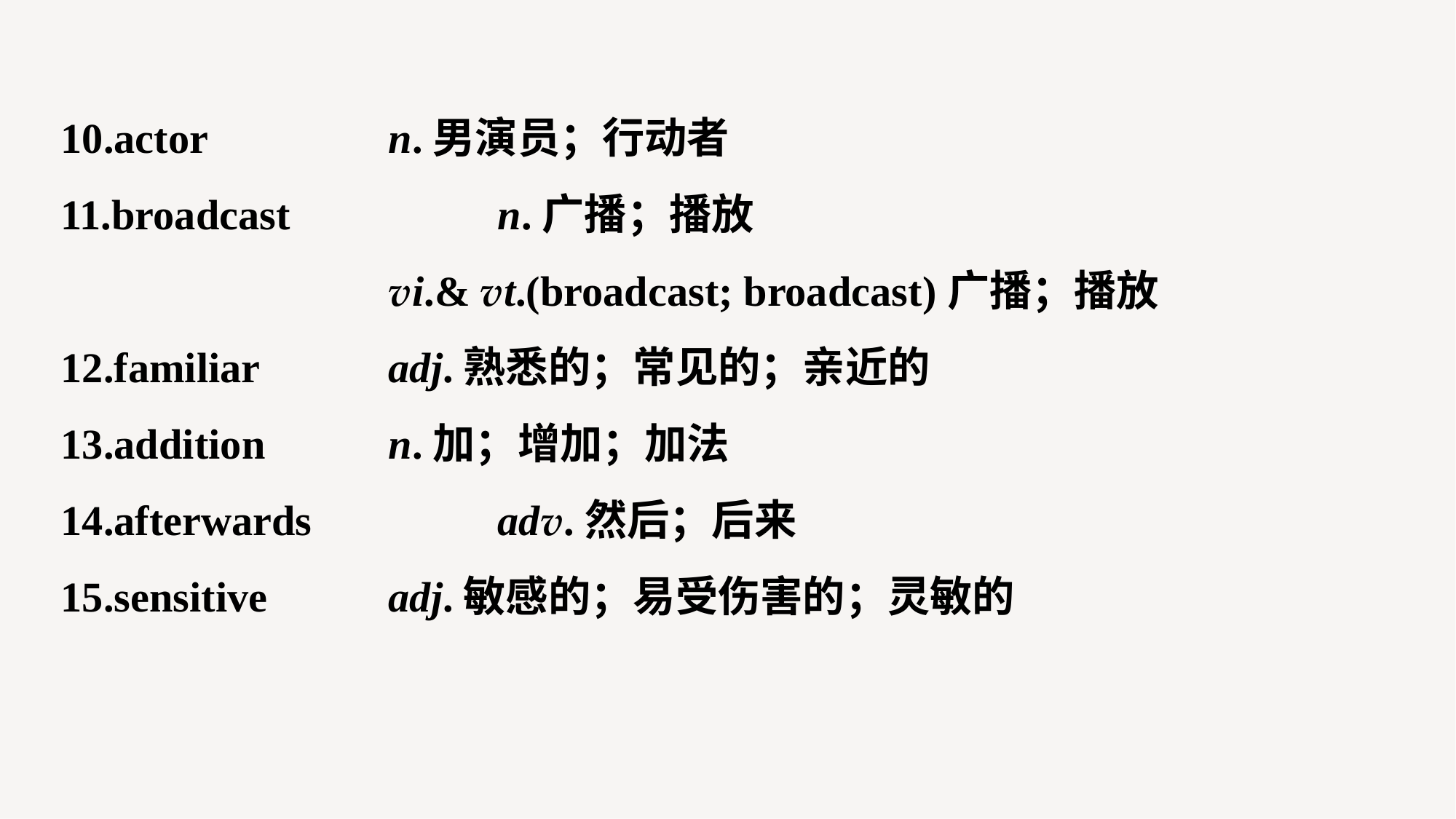

10.actor 		n.男演员；行动者
11.broadcast 		n.广播；播放
			vi.& vt.(broadcast; broadcast)广播；播放
12.familiar 		adj.熟悉的；常见的；亲近的
13.addition 		n.加；增加；加法
14.afterwards 		adv.然后；后来
15.sensitive 		adj.敏感的；易受伤害的；灵敏的